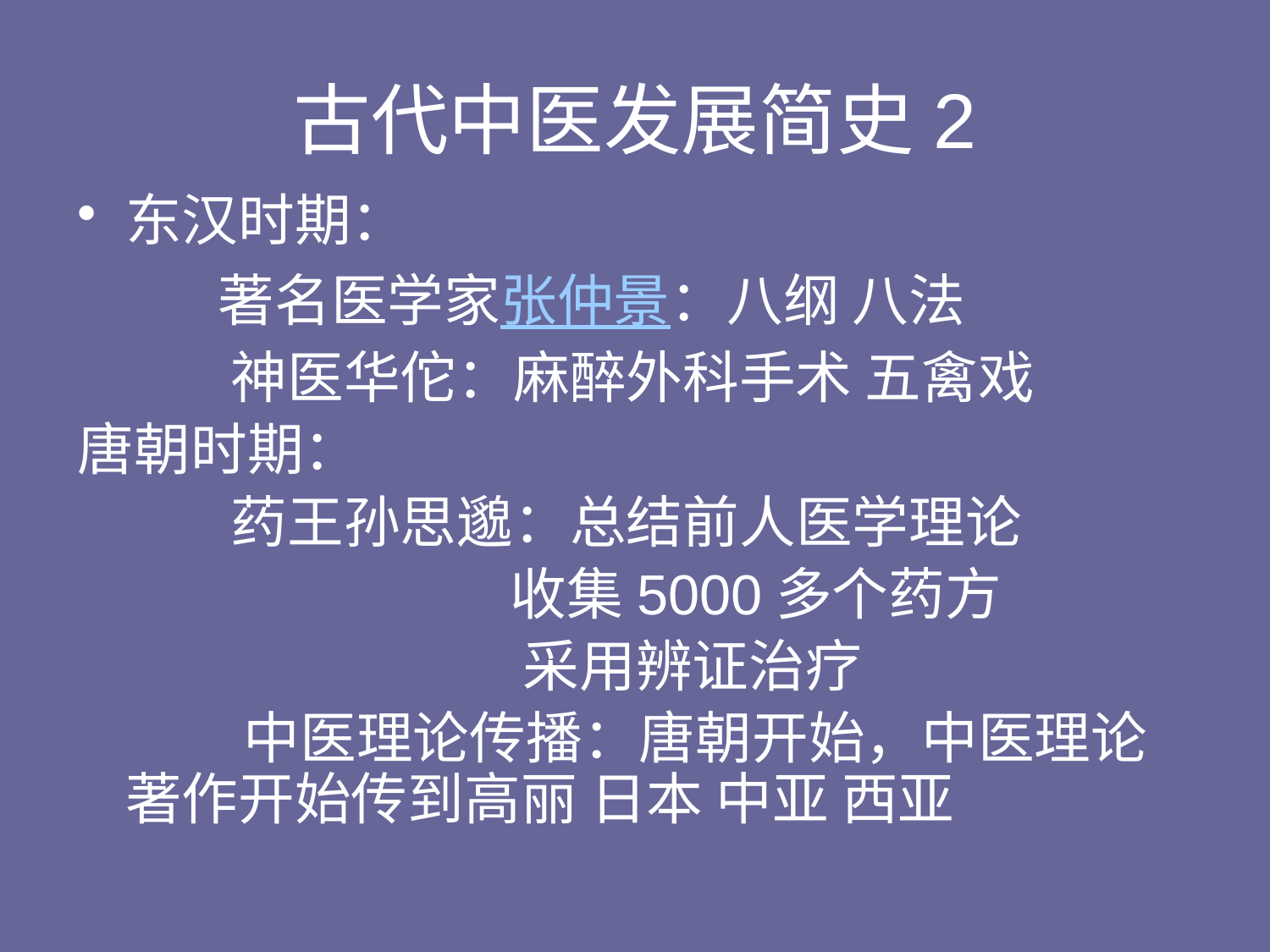

# 古代中医发展简史2
东汉时期：
          著名医学家张仲景：八纲 八法
           神医华佗：麻醉外科手术 五禽戏
唐朝时期：
           药王孙思邈：总结前人医学理论
                                 收集5000多个药方
                                  采用辨证治疗
            中医理论传播：唐朝开始，中医理论 著作开始传到高丽 日本 中亚 西亚